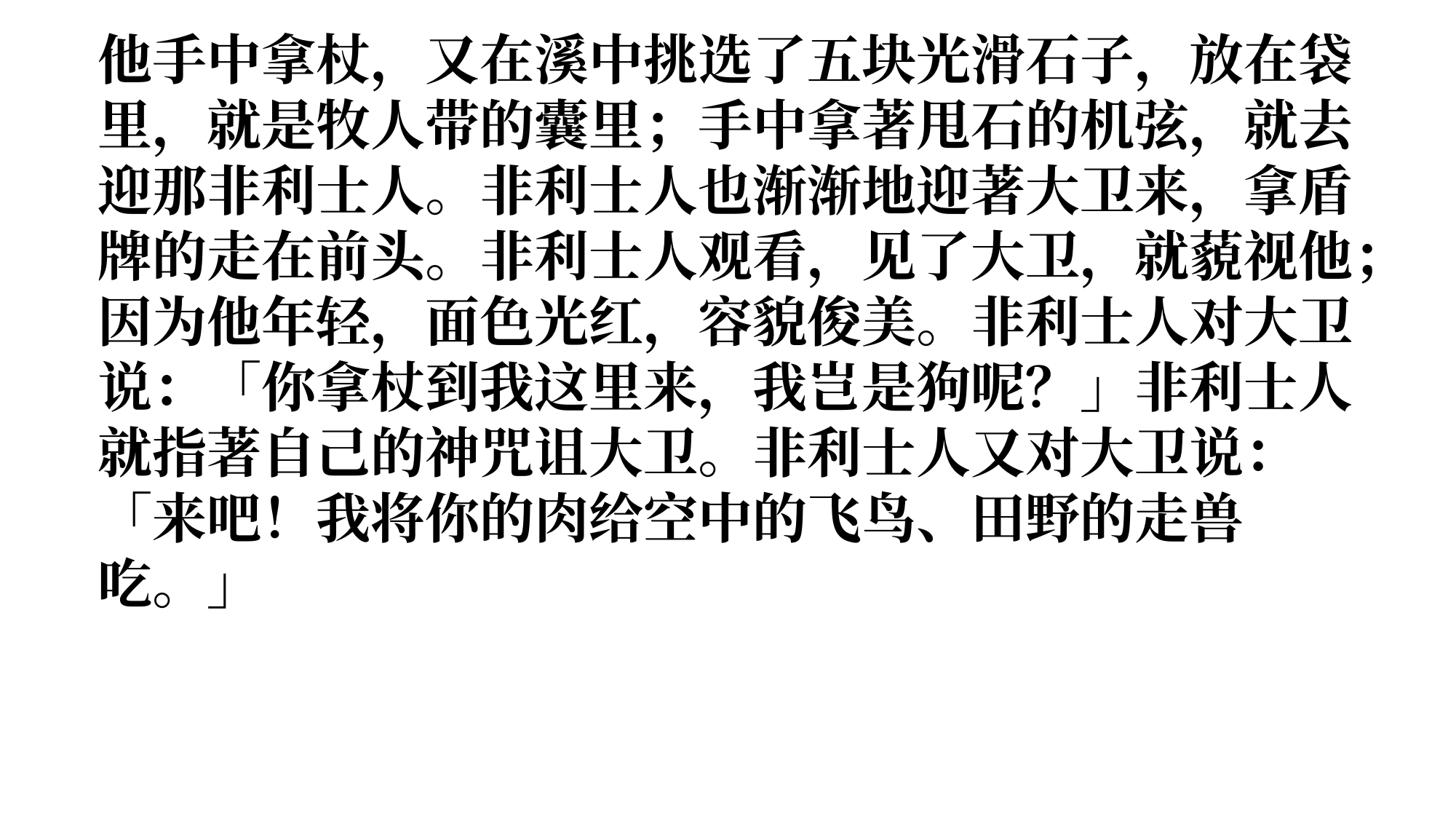

他手中拿杖，又在溪中挑选了五块光滑石子，放在袋里，就是牧人带的囊里；手中拿著甩石的机弦，就去迎那非利士人。非利士人也渐渐地迎著大卫来，拿盾牌的走在前头。非利士人观看，见了大卫，就藐视他；因为他年轻，面色光红，容貌俊美。非利士人对大卫说：「你拿杖到我这里来，我岂是狗呢？」非利士人就指著自己的神咒诅大卫。非利士人又对大卫说：「来吧！我将你的肉给空中的飞鸟、田野的走兽吃。」